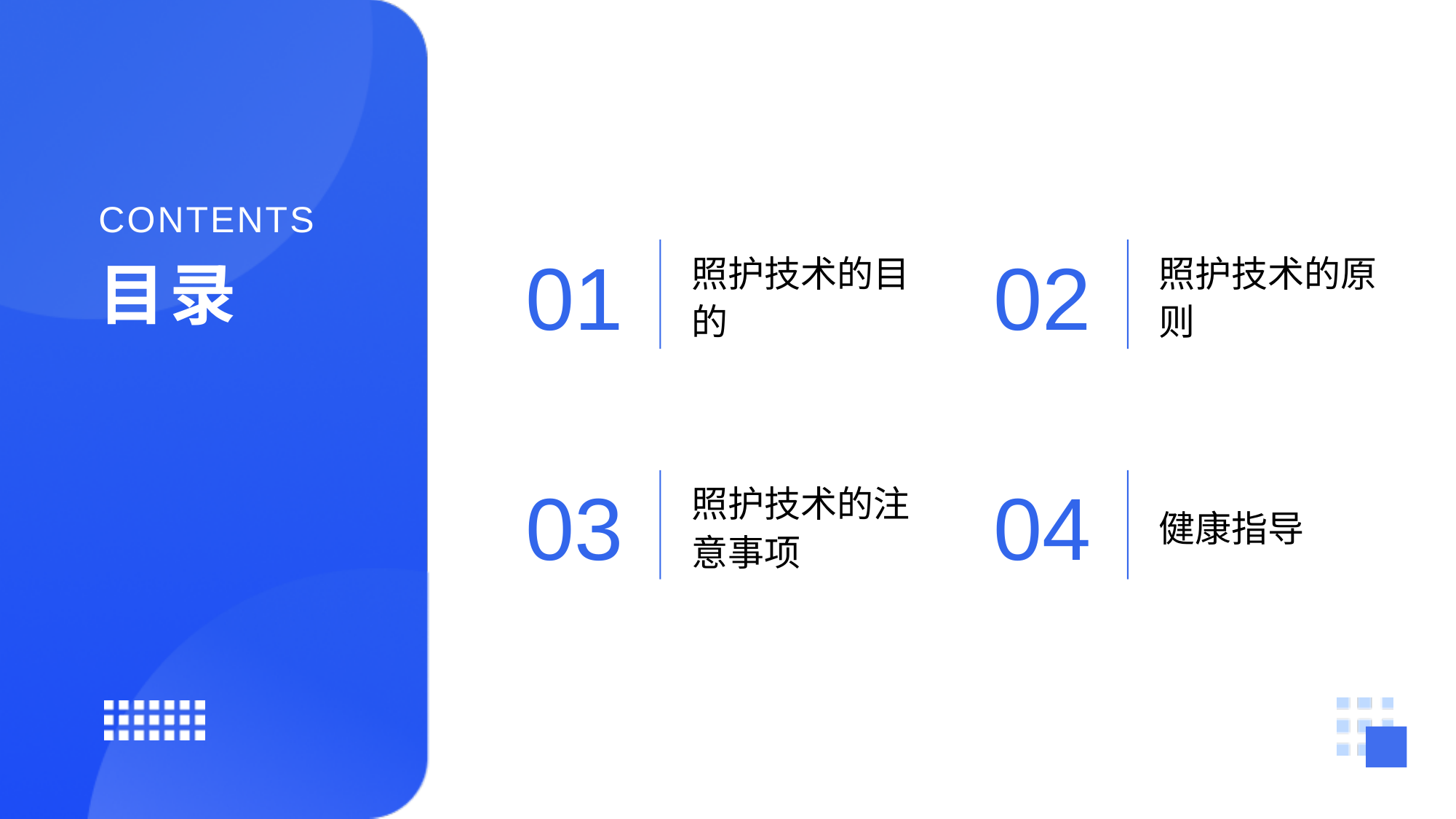

CONTENTS
01
02

照护技术的目的

照护技术的原则
03
04

照护技术的注意事项

健康指导
目录